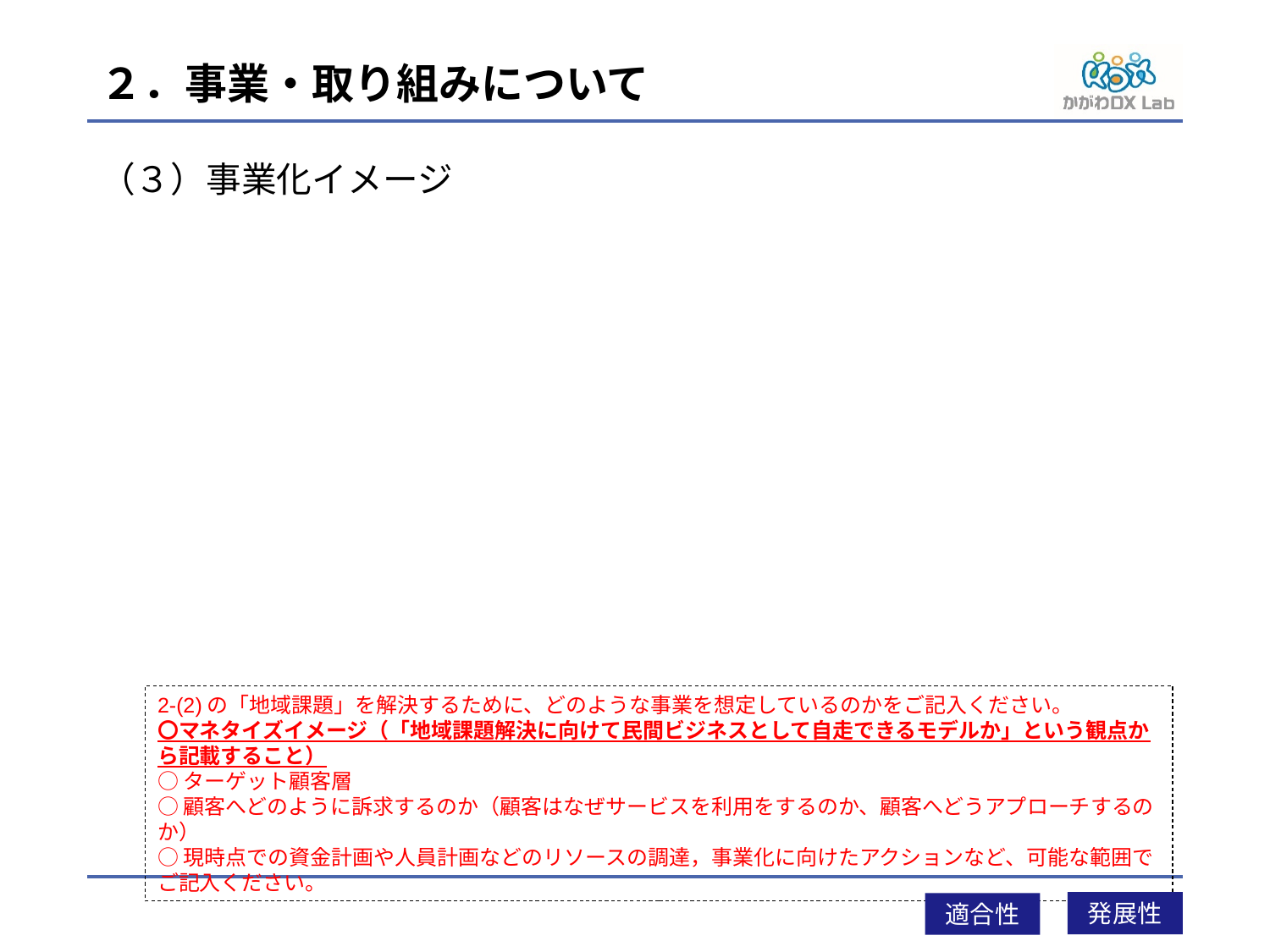

# ２．事業・取り組みについて
（３）事業化イメージ

2-(2)の「地域課題」を解決するために、どのような事業を想定しているのかをご記入ください。
〇マネタイズイメージ（「地域課題解決に向けて民間ビジネスとして自走できるモデルか」という観点から記載すること）
○ターゲット顧客層
○顧客へどのように訴求するのか（顧客はなぜサービスを利用をするのか、顧客へどうアプローチするのか）
○現時点での資金計画や人員計画などのリソースの調達，事業化に向けたアクションなど、可能な範囲でご記入ください。
発展性
適合性